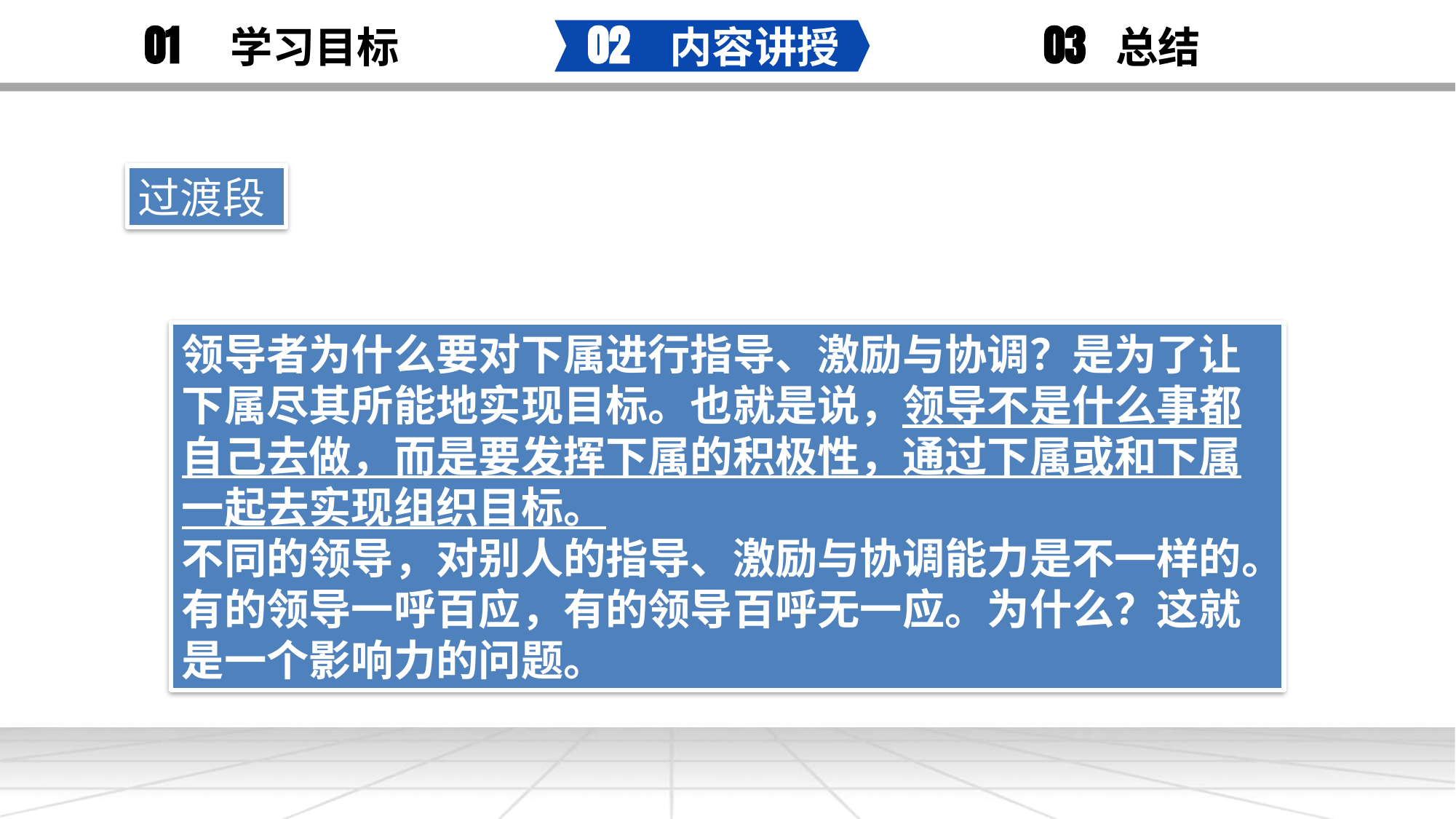

02   内容讲授
03  总结
01    学习目标

过渡段
领导者为什么要对下属进行指导、激励与协调？是为了让下属尽其所能地实现目标。也就是说，领导不是什么事都自己去做，而是要发挥下属的积极性，通过下属或和下属一起去实现组织目标。
不同的领导，对别人的指导、激励与协调能力是不一样的。有的领导一呼百应，有的领导百呼无一应。为什么？这就是一个影响力的问题。